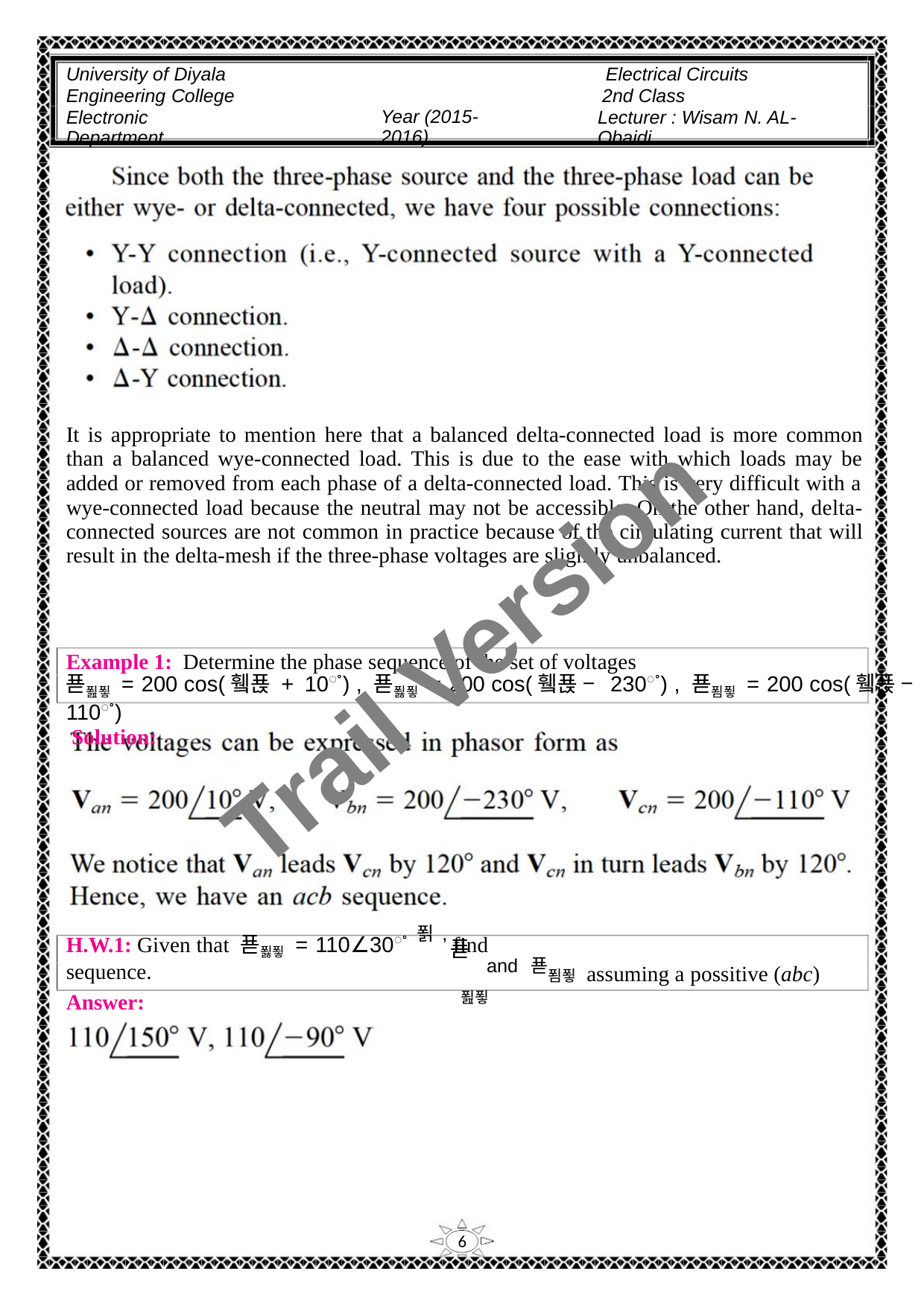

University of Diyala
Engineering College
Electronic Department
Electrical Circuits
2nd Class
Lecturer : Wisam N. AL-Obaidi
Year (2015-2016)
It is appropriate to mention here that a balanced delta-connected load is more common
than a balanced wye-connected load. This is due to the ease with which loads may be
added or removed from each phase of a delta-connected load. This is very difficult with a
wye-connected load because the neutral may not be accessible. On the other hand, delta-
connected sources are not common in practice because of the circulating current that will
result in the delta-mesh if the three-phase voltages are slightly unbalanced.
Trail Version
Trail Version
Trail Version
Trail Version
Trail Version
Trail Version
Trail Version
Trail Version
Trail Version
Trail Version
Trail Version
Trail Version
Trail Version
Example 1: Determine the phase sequence of the set of voltages
푣푎푛 = 200 cos(휔푡 + 10ꢀ) , 푣푏푛 = 200 cos(휔푡 − 230ꢀ) , 푣푐푛 = 200 cos(휔푡 − 110ꢀ)
Solution:
H.W.1: Given that 푣푏푛 = 110∠30ꢀ 푉, find
sequence.
푣
and 푣푐푛 assuming a possitive (abc)
푎푛
Answer:
6